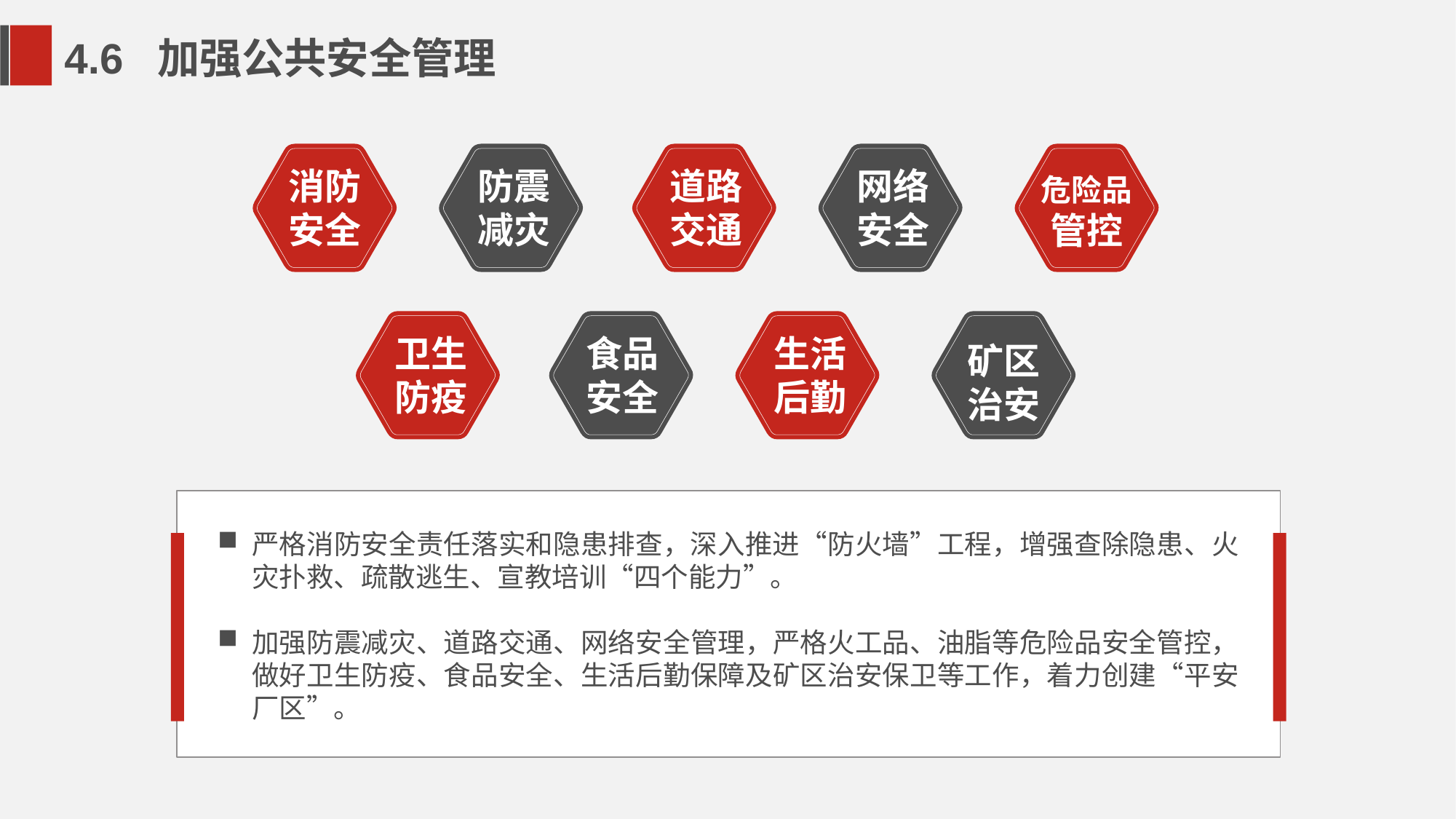

4.6  加强公共安全管理

消防安全
防震减灾
道路交通
网络安全
危险品
管控

卫生防疫
食品安全
生活后勤
矿区治安

严格消防安全责任落实和隐患排查，深入推进“防火墙”工程，增强查除隐患、火灾扑救、疏散逃生、宣教培训“四个能力”。

加强防震减灾、道路交通、网络安全管理，严格火工品、油脂等危险品安全管控，做好卫生防疫、食品安全、生活后勤保障及矿区治安保卫等工作，着力创建“平安厂区”。